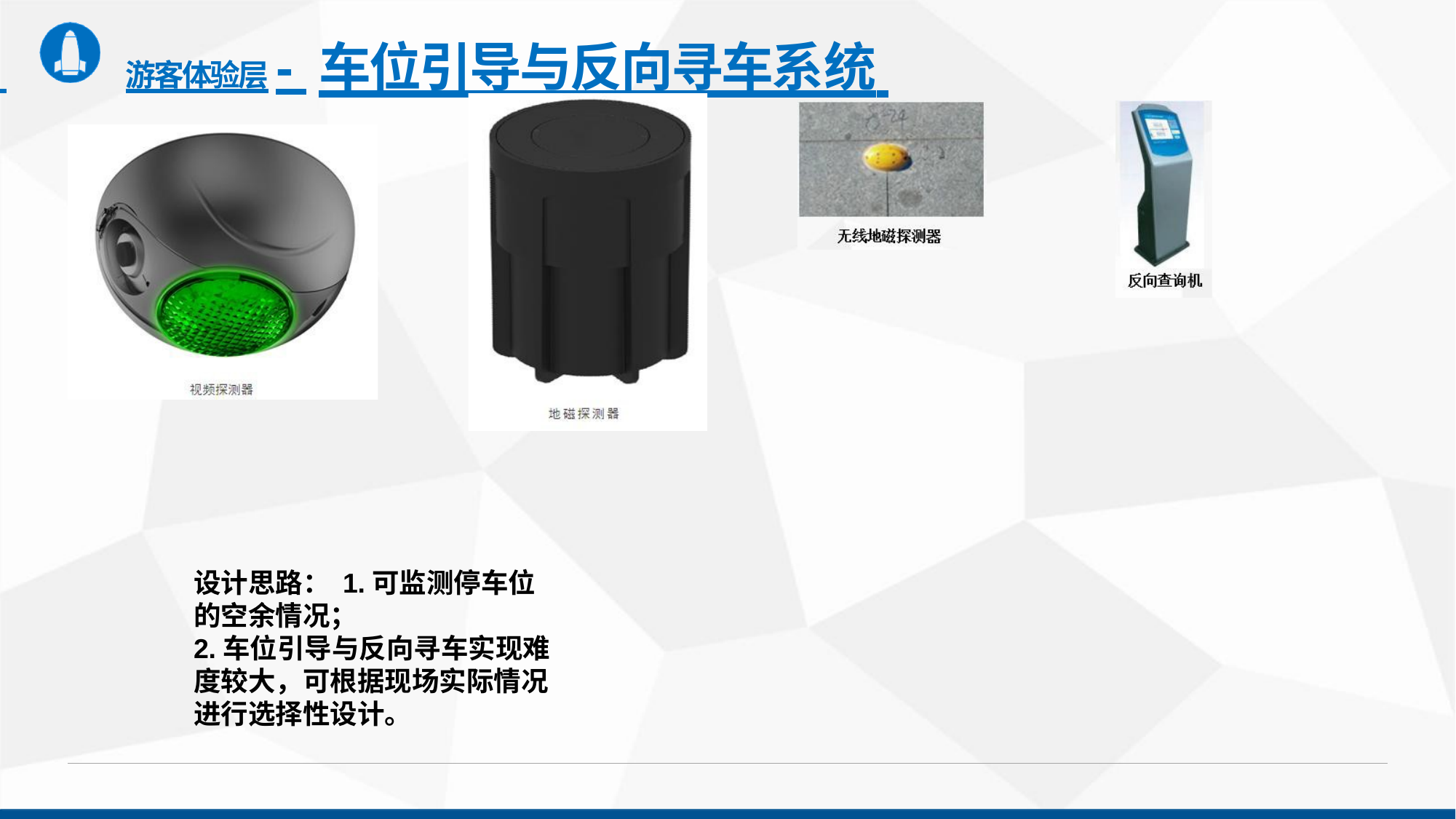

# 游客体验层- 车位引导与反向寻车系统

设计思路： 1.可监测停车位的空余情况；
2.车位引导与反向寻车实现难度较大，可根据现场实际情况进行选择性设计。